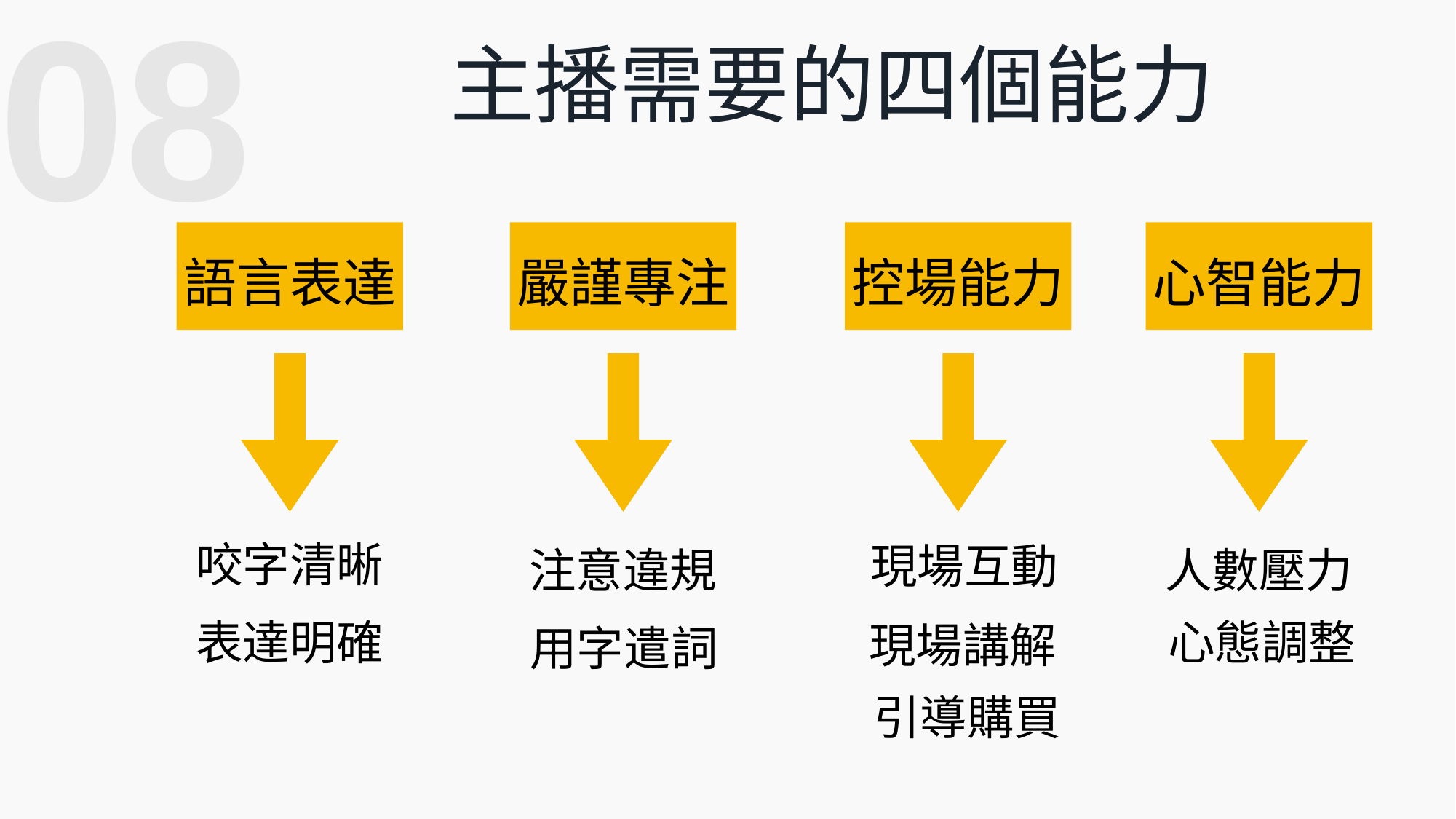

08
主播需要的四個能力
86

語言表達
嚴謹專注
控場能力
心智能力

咬字清晰
現場互動
注意違規
人數壓力
表達明確
心態調整
現場講解
用字遣詞
引導購買